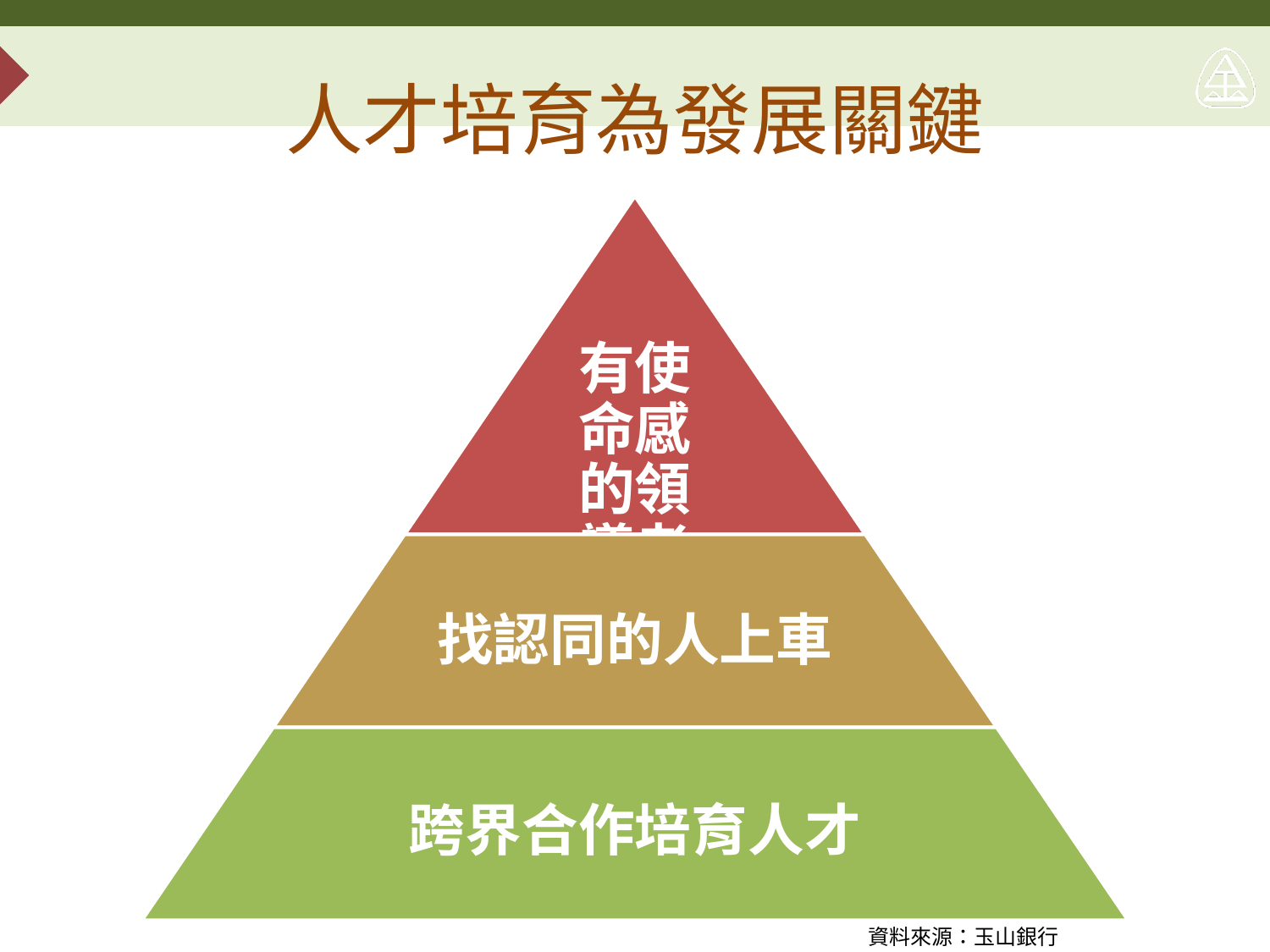

# 人才培育為發展關鍵

有使命感
的領導者
找認同的人上車
跨界合作培育人才
資料來源：玉山銀行